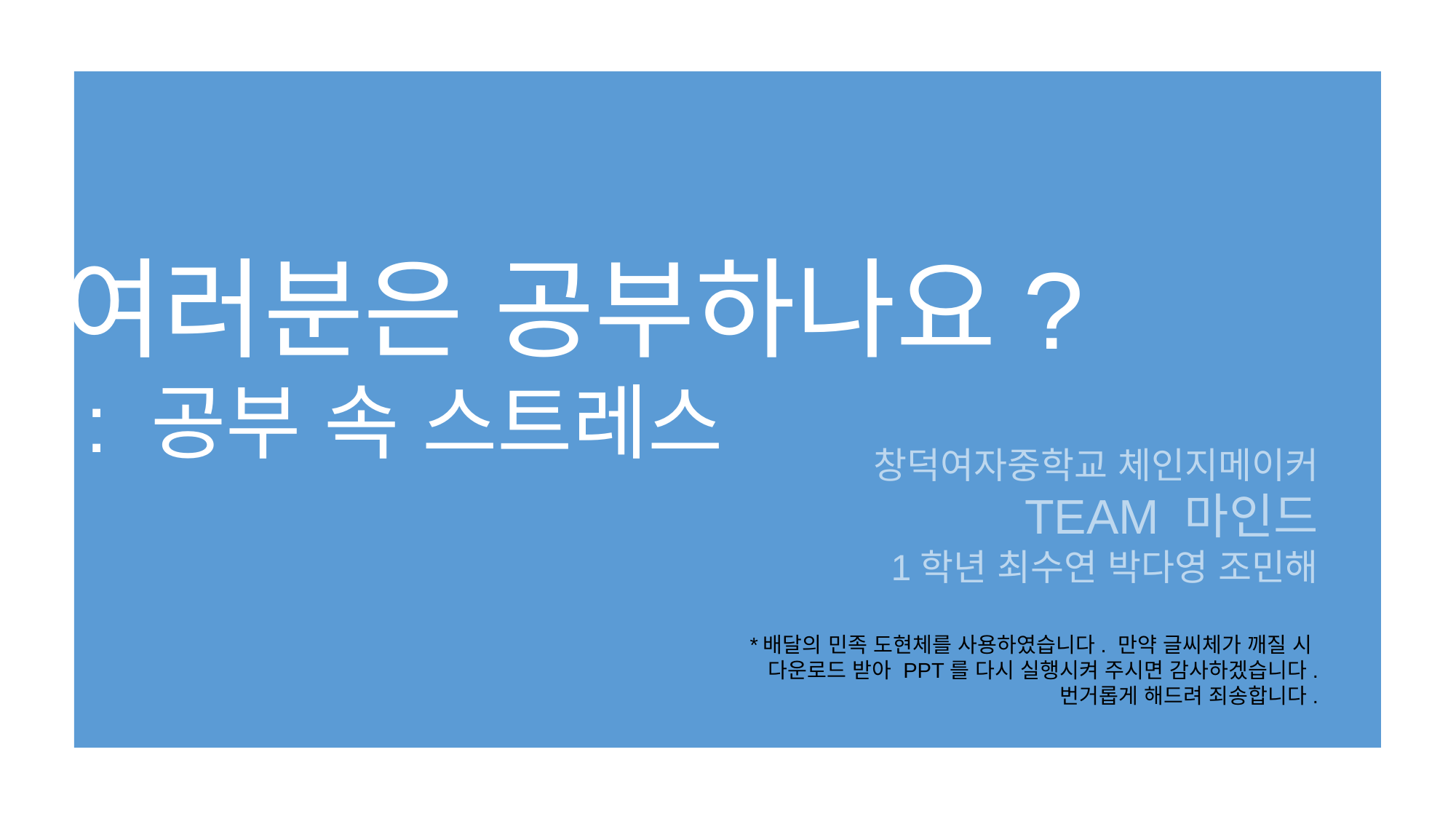

여러분은 공부하나요?
 : 공부 속 스트레스

창덕여자중학교 체인지메이커
TEAM 마인드
1학년 최수연 박다영 조민해

*배달의 민족 도현체를 사용하였습니다. 만약 글씨체가 깨질 시
다운로드 받아 PPT를 다시 실행시켜 주시면 감사하겠습니다.
번거롭게 해드려 죄송합니다.